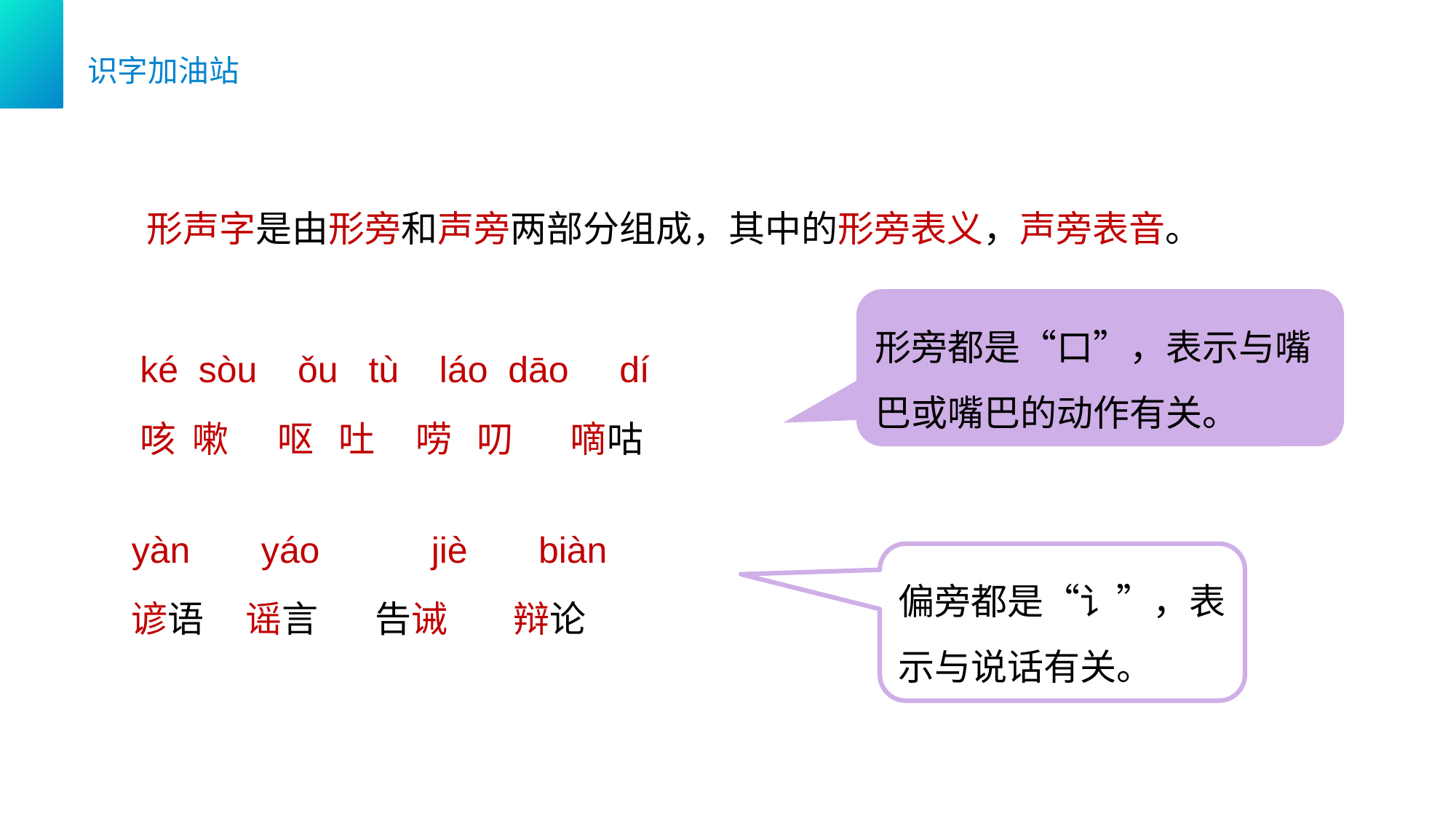

识字加油站
形声字是由形旁和声旁两部分组成，其中的形旁表义，声旁表音。
形旁都是“口”，表示与嘴巴或嘴巴的动作有关。
ké  sòu    ǒu   tù    láo  dāo     dí
咳  嗽      呕   吐     唠   叨       嘀咕
yàn       yáo           jiè       biàn
谚语     谣言       告诫        辩论
偏旁都是“讠”，表示与说话有关。